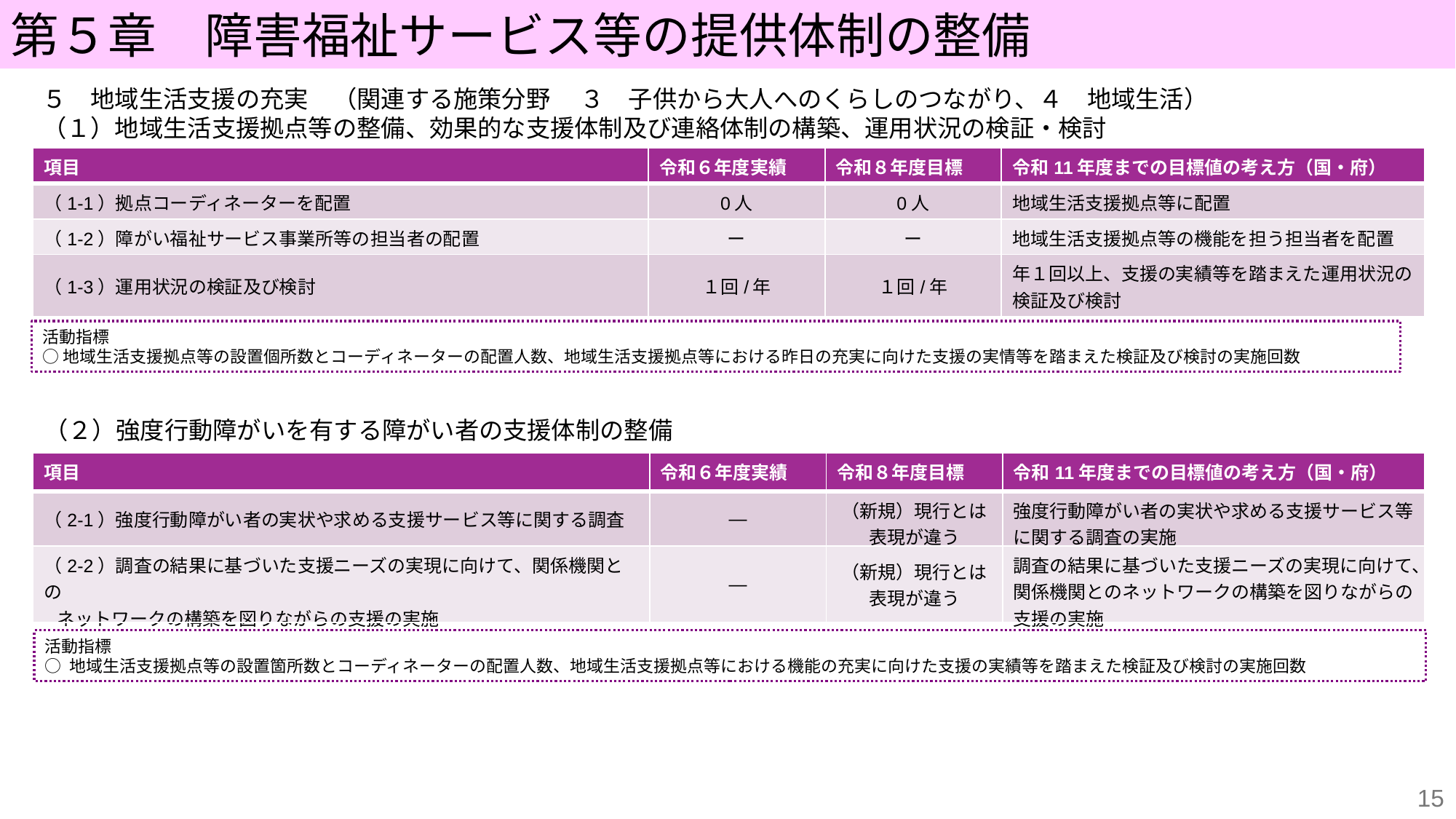

第５章　障害福祉サービス等の提供体制の整備
５　地域生活支援の充実　（関連する施策分野　 ３　子供から大人へのくらしのつながり、４　地域生活）
（１）地域生活支援拠点等の整備、効果的な支援体制及び連絡体制の構築、運用状況の検証・検討
| 項目 | 令和６年度実績 | 令和８年度目標 | 令和11年度までの目標値の考え方（国・府） |
| --- | --- | --- | --- |
| （1-1）拠点コーディネーターを配置 | 0人 | 0人 | 地域生活支援拠点等に配置 |
| （1-2）障がい福祉サービス事業所等の担当者の配置 | ー | ー | 地域生活支援拠点等の機能を担う担当者を配置 |
| （1-3）運用状況の検証及び検討 | １回/年 | １回/年 | 年１回以上、支援の実績等を踏まえた運用状況の 検証及び検討 |
活動指標
○地域生活支援拠点等の設置個所数とコーディネーターの配置人数、地域生活支援拠点等における昨日の充実に向けた支援の実情等を踏まえた検証及び検討の実施回数
（２）強度行動障がいを有する障がい者の支援体制の整備
| 項目 | 令和６年度実績 | 令和８年度目標 | 令和11年度までの目標値の考え方（国・府） |
| --- | --- | --- | --- |
| （2-1）強度行動障がい者の実状や求める支援サービス等に関する調査 | ― | （新規）現行とは 表現が違う | 強度行動障がい者の実状や求める支援サービス等に関する調査の実施 |
| （2-2）調査の結果に基づいた支援ニーズの実現に向けて、関係機関との ネットワークの構築を図りながらの支援の実施 | ― | （新規）現行とは 表現が違う | 調査の結果に基づいた支援ニーズの実現に向けて、関係機関とのネットワークの構築を図りながらの支援の実施 |
活動指標
○ 地域生活支援拠点等の設置箇所数とコーディネーターの配置人数、地域生活支援拠点等における機能の充実に向けた支援の実績等を踏まえた検証及び検討の実施回数
15